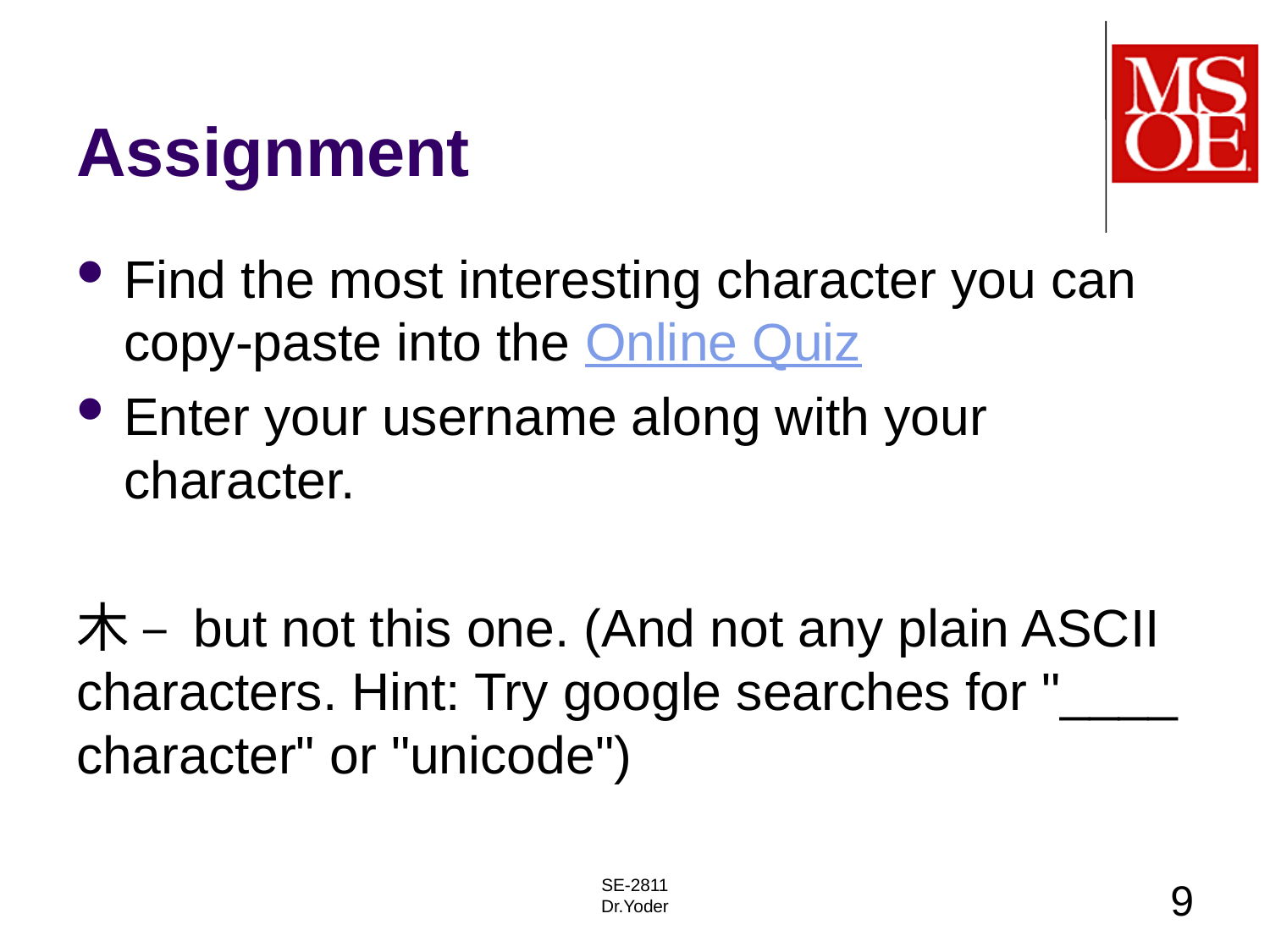

# Assignment
Find the most interesting character you can copy-paste into the Online Quiz
Enter your username along with your character.

木 – but not this one. (And not any plain ASCII characters. Hint: Try google searches for "____ character" or "unicode")

SE-2811
Dr.Yoder
9